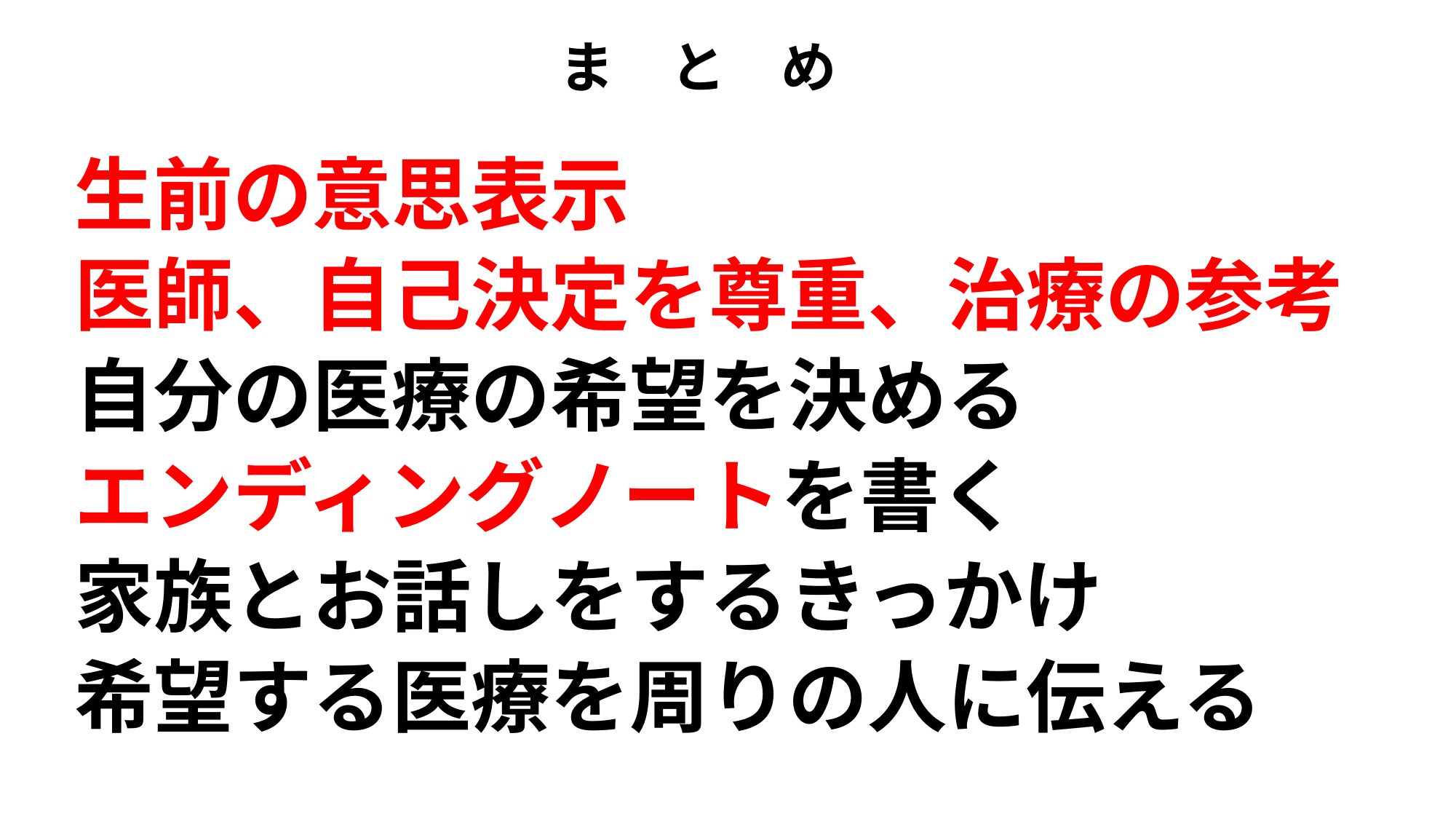

# ま　と　め
生前の意思表示
医師、自己決定を尊重、治療の参考
自分の医療の希望を決める
エンディングノートを書く
家族とお話しをするきっかけ
希望する医療を周りの人に伝える